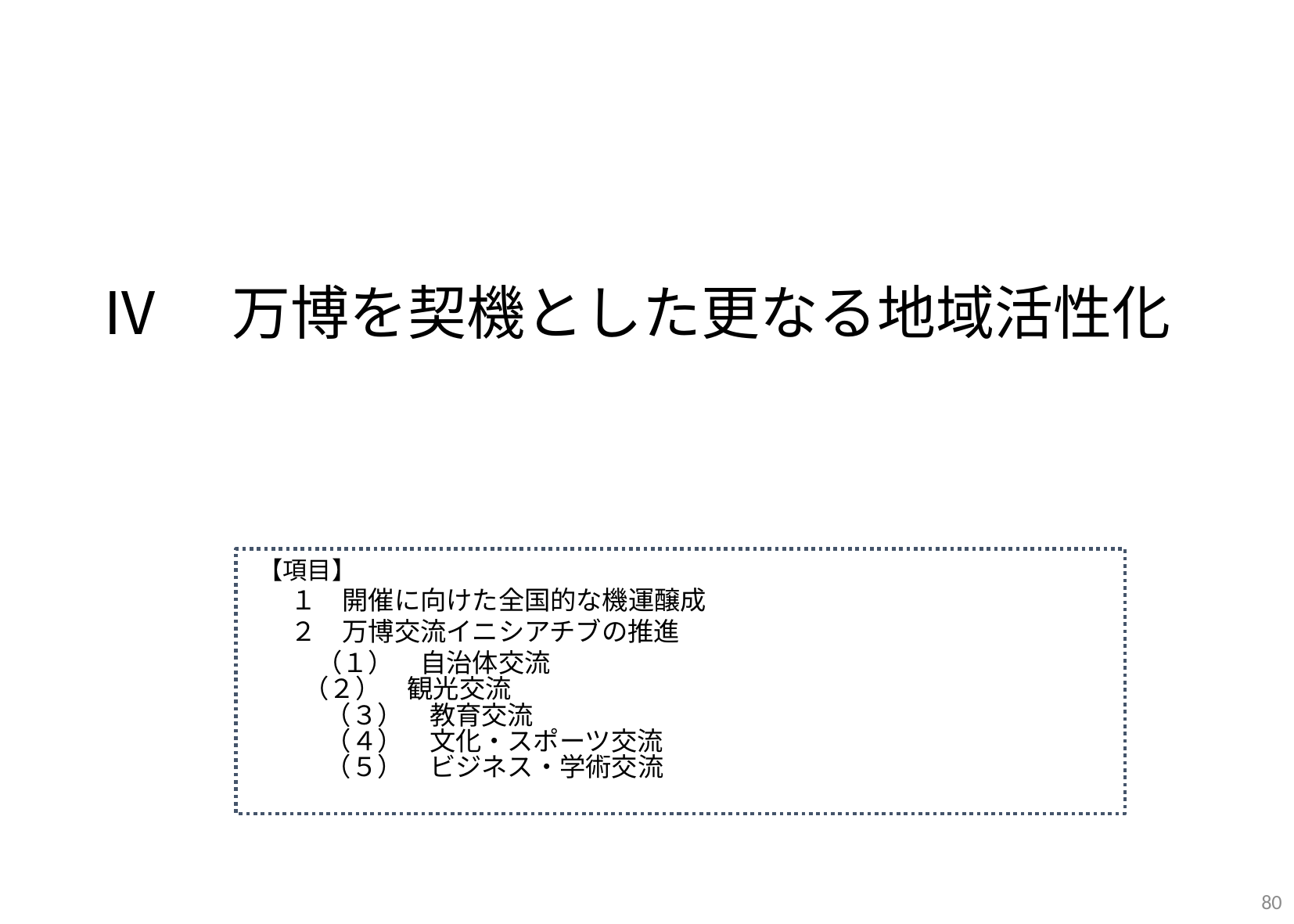

Ⅳ　万博を契機とした更なる地域活性化
【項目】
　 １　開催に向けた全国的な機運醸成
　 ２　万博交流イニシアチブの推進
　 　（１）　自治体交流
    　（２）　観光交流
　　　（３）　教育交流
　　　（４）　文化・スポーツ交流
　　　（５）　ビジネス・学術交流

80